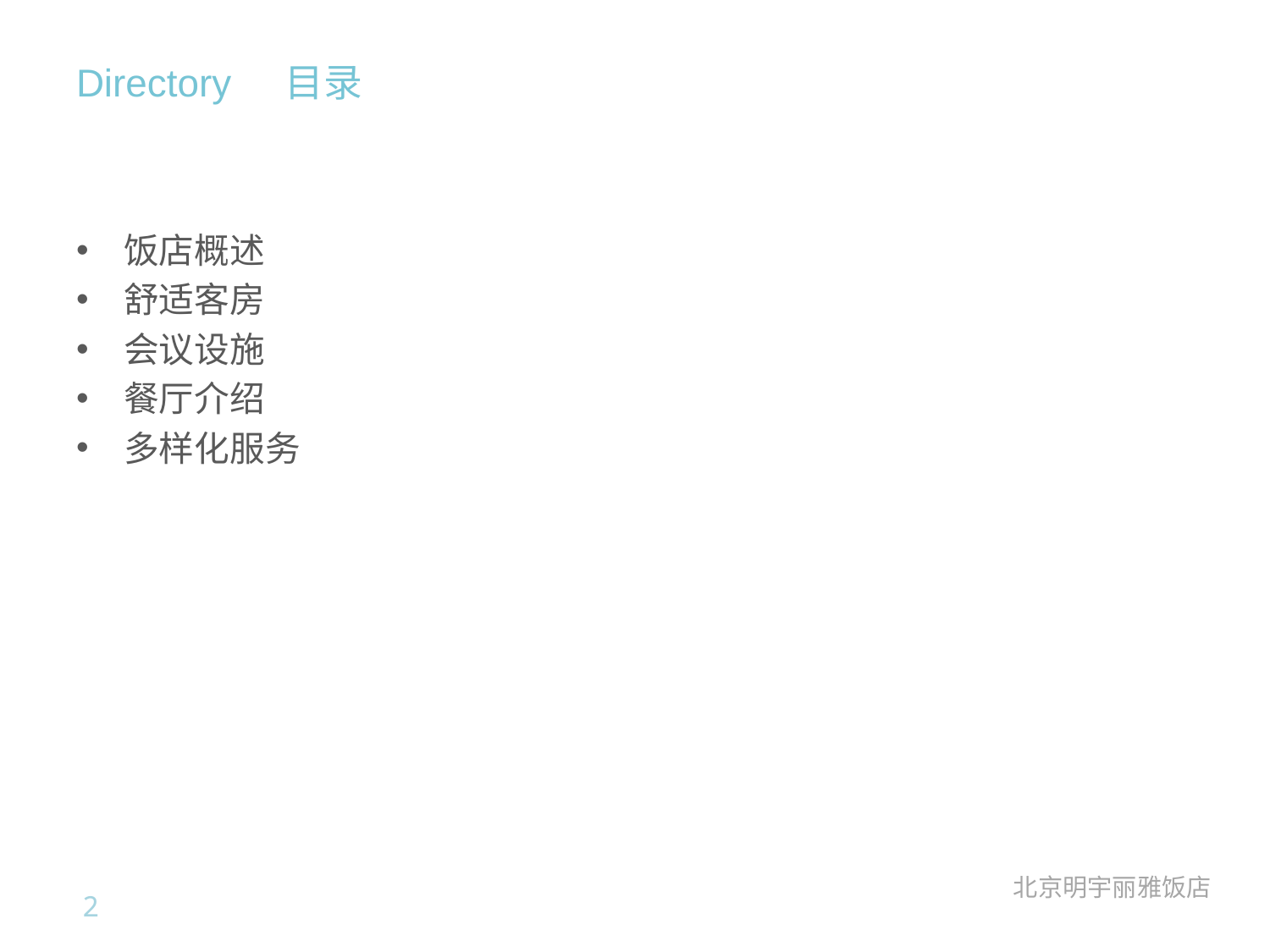

# Directory 目录
饭店概述
舒适客房
会议设施
餐厅介绍
多样化服务
2